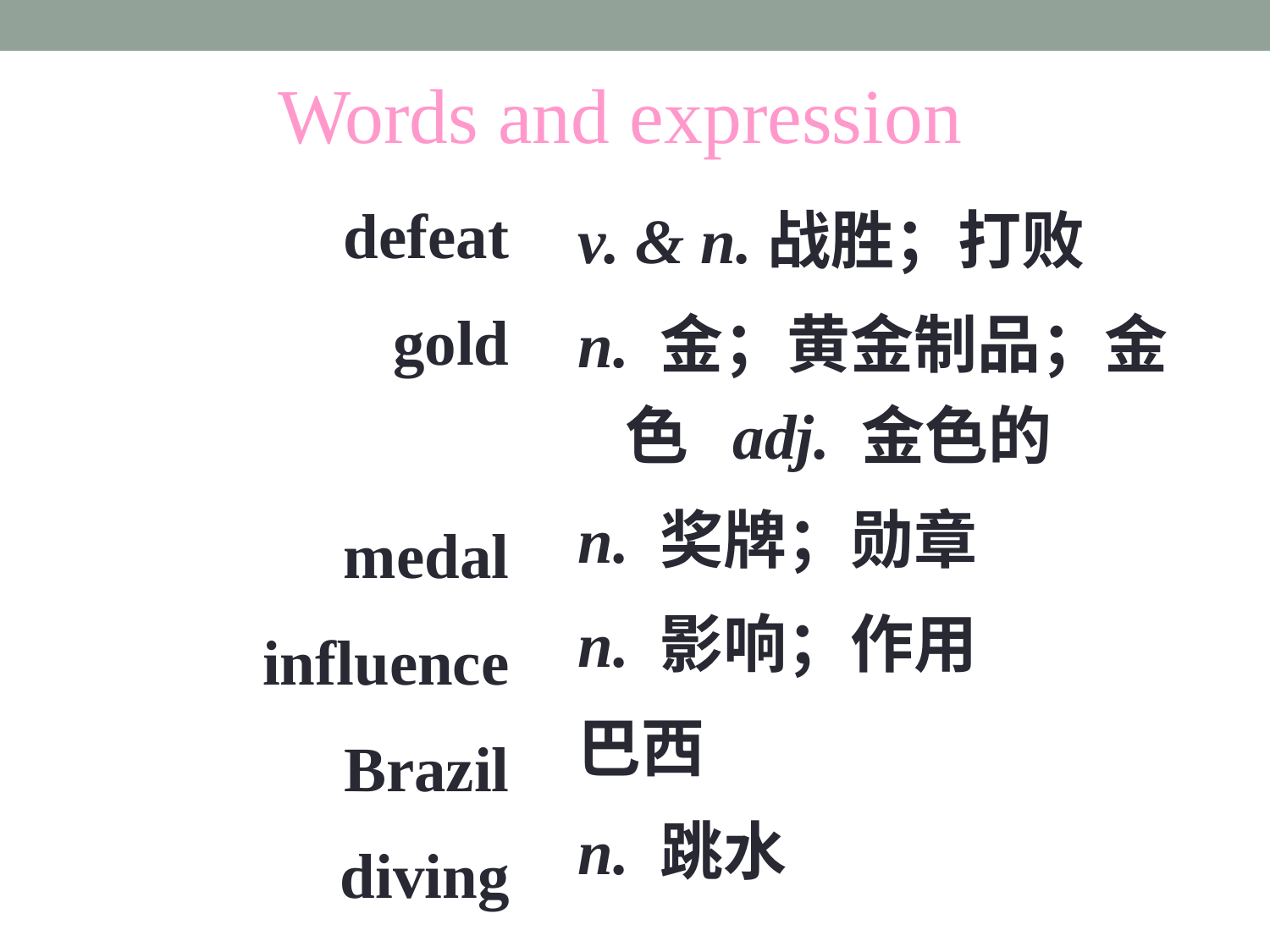

Words and expression
defeat
gold

medal
influence
Brazil
diving

v. & n.战胜；打败
n. 金；黄金制品；金色  adj. 金色的
n. 奖牌；勋章
n. 影响；作用
巴西
n. 跳水